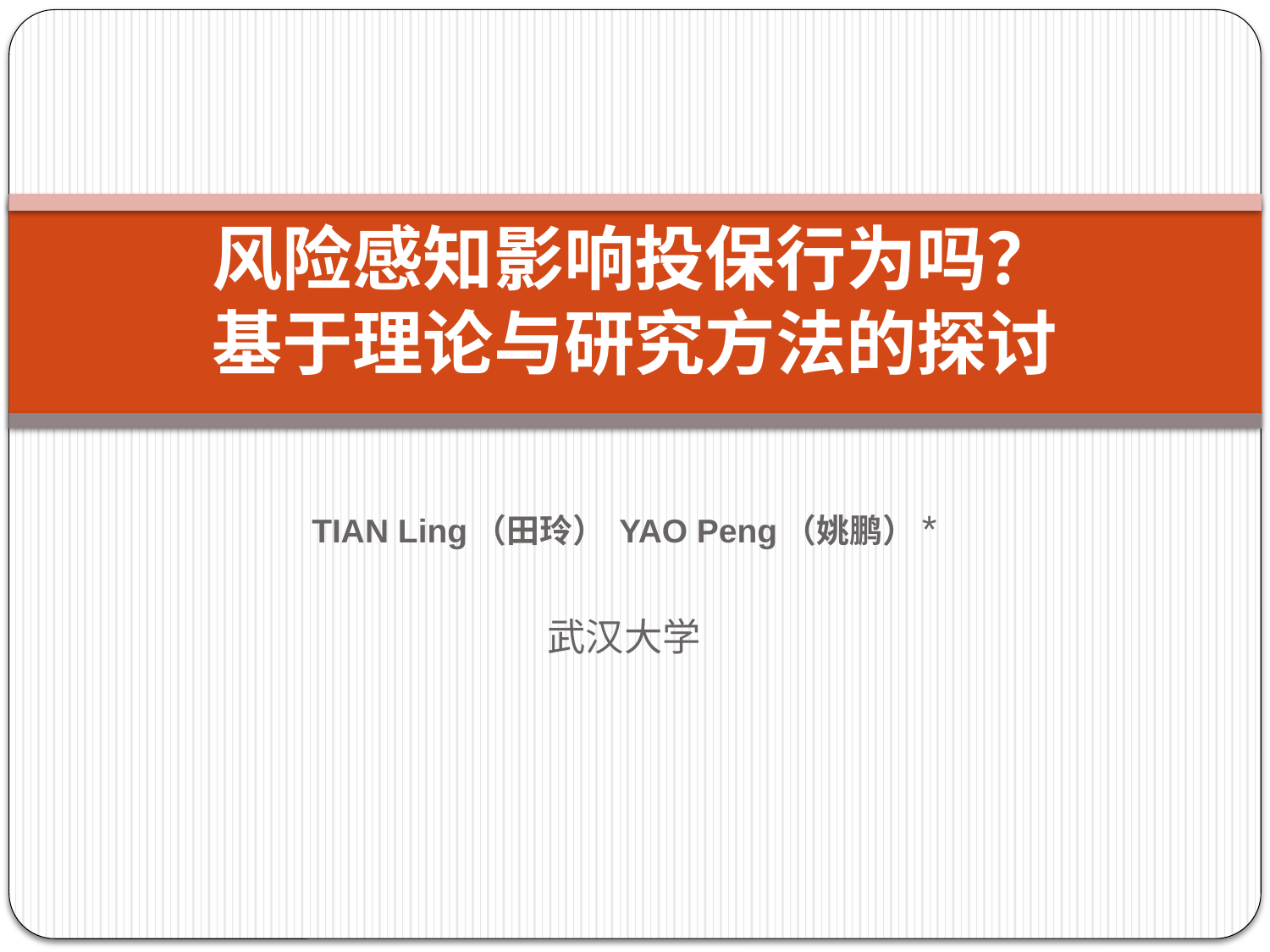

# 风险感知影响投保行为吗？ 基于理论与研究方法的探讨

TIAN Ling（田玲） YAO Peng（姚鹏）*

武汉大学